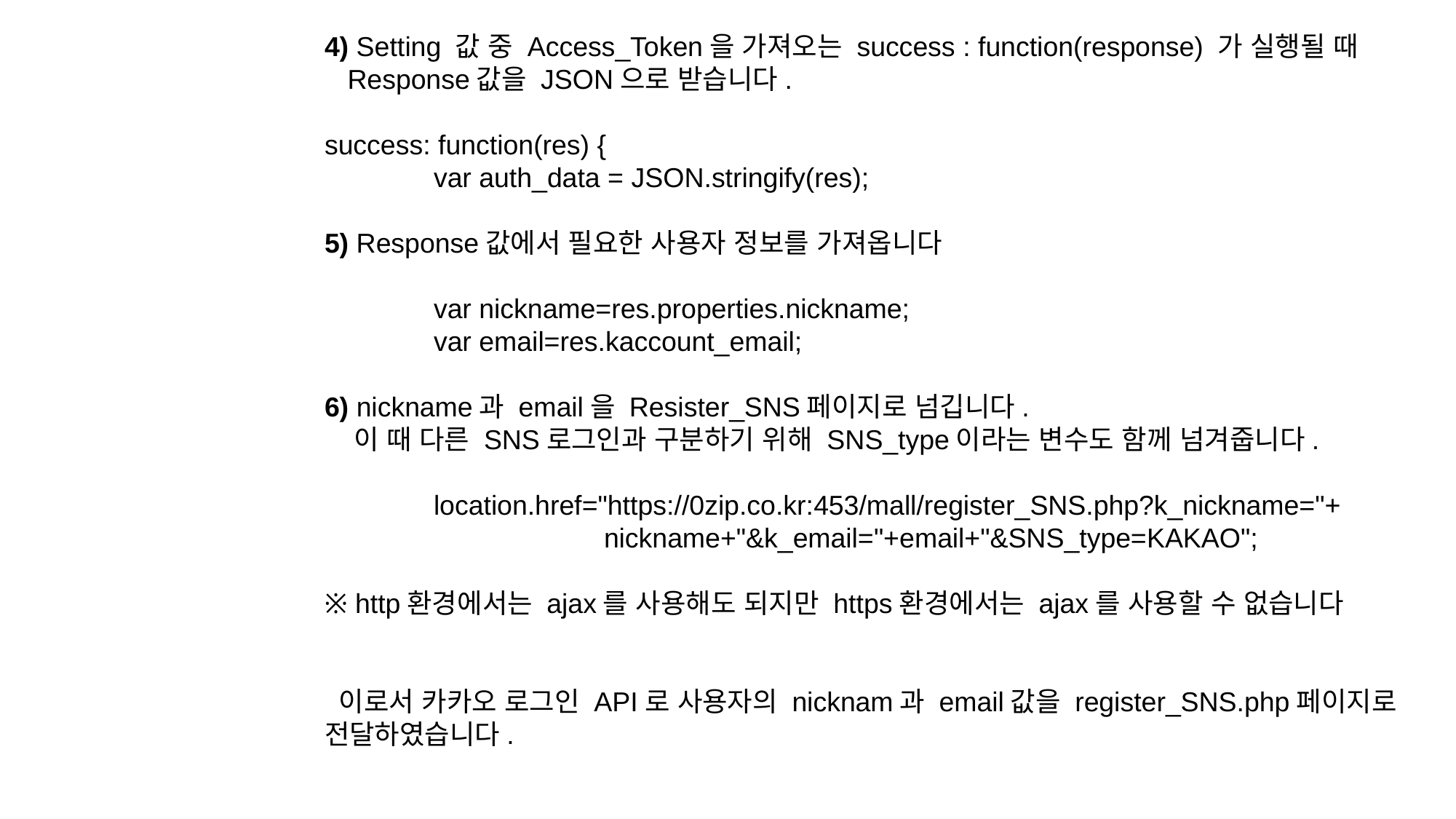

4) Setting 값 중 Access_Token을 가져오는 success : function(response) 가 실행될 때
   Response값을 JSON으로 받습니다.

success: function(res) {
	var auth_data = JSON.stringify(res);

5) Response값에서 필요한 사용자 정보를 가져옵니다

	var nickname=res.properties.nickname;
	var email=res.kaccount_email;

6) nickname과 email을 Resister_SNS페이지로 넘깁니다.
   이 때 다른 SNS로그인과 구분하기 위해 SNS_type이라는 변수도 함께 넘겨줍니다.

	location.href="https://0zip.co.kr:453/mall/register_SNS.php?k_nickname="+
	      	        nickname+"&k_email="+email+"&SNS_type=KAKAO";

※ http환경에서는 ajax를 사용해도 되지만 https환경에서는 ajax를 사용할 수 없습니다

 이로서 카카오 로그인 API로 사용자의 nicknam과 email값을 register_SNS.php페이지로
전달하였습니다.